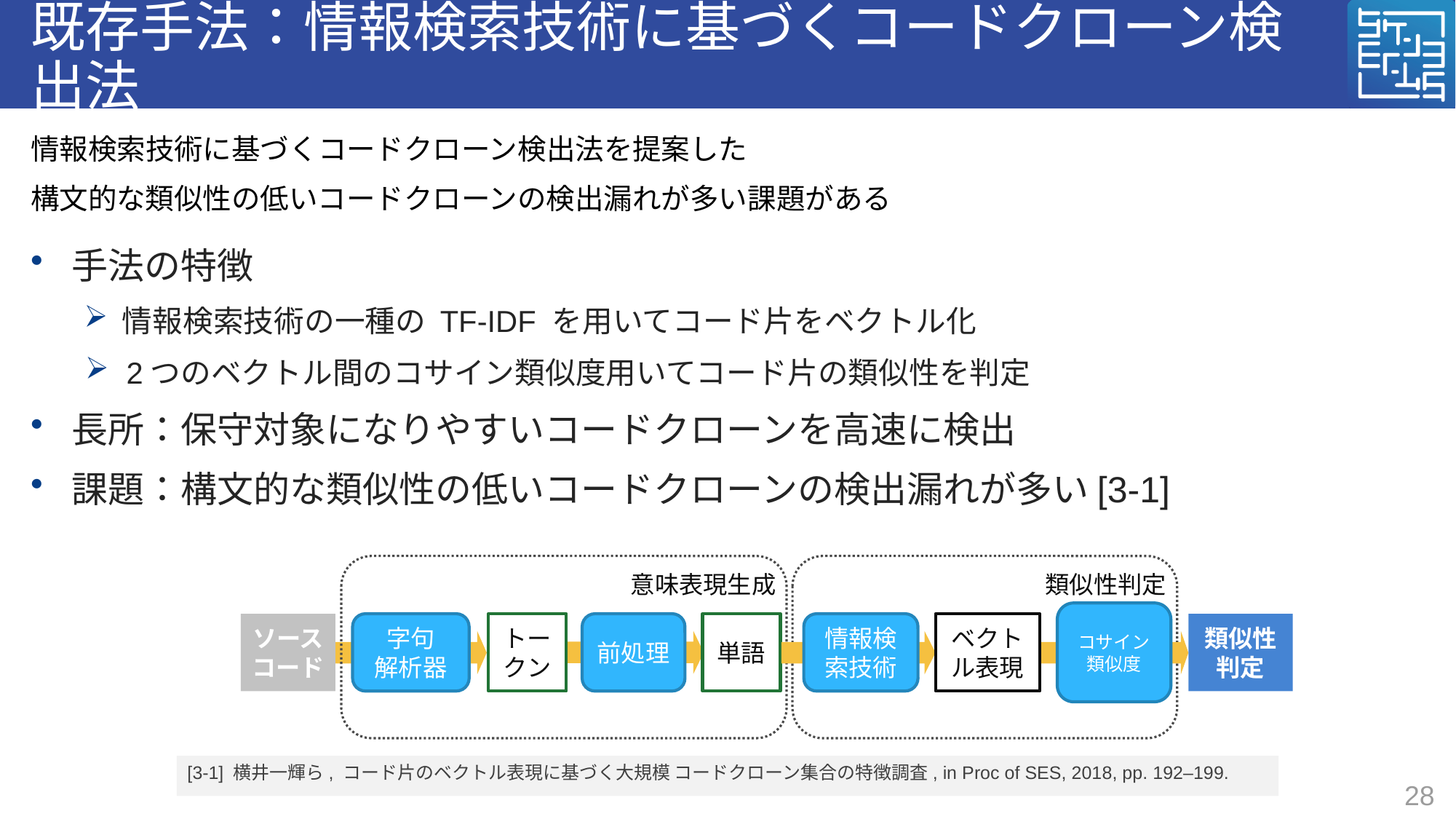

# 既存手法：情報検索技術に基づくコードクローン検出法
情報検索技術に基づくコードクローン検出法を提案した
構文的な類似性の低いコードクローンの検出漏れが多い課題がある
手法の特徴
 情報検索技術の一種の TF-IDF を用いてコード片をベクトル化
2つのベクトル間のコサイン類似度用いてコード片の類似性を判定
長所：保守対象になりやすいコードクローンを高速に検出
課題：構文的な類似性の低いコードクローンの検出漏れが多い[3-1]

意味表現生成
字句
解析器
前処理
単語

類似性判定
コサイン類似度
ソースコード
情報検索技術
ベクトル表現
類似性判定

トークン
[3-1] 横井一輝ら, コード片のベクトル表現に基づく大規模 コードクローン集合の特徴調査, in Proc of SES, 2018, pp. 192–199.
28